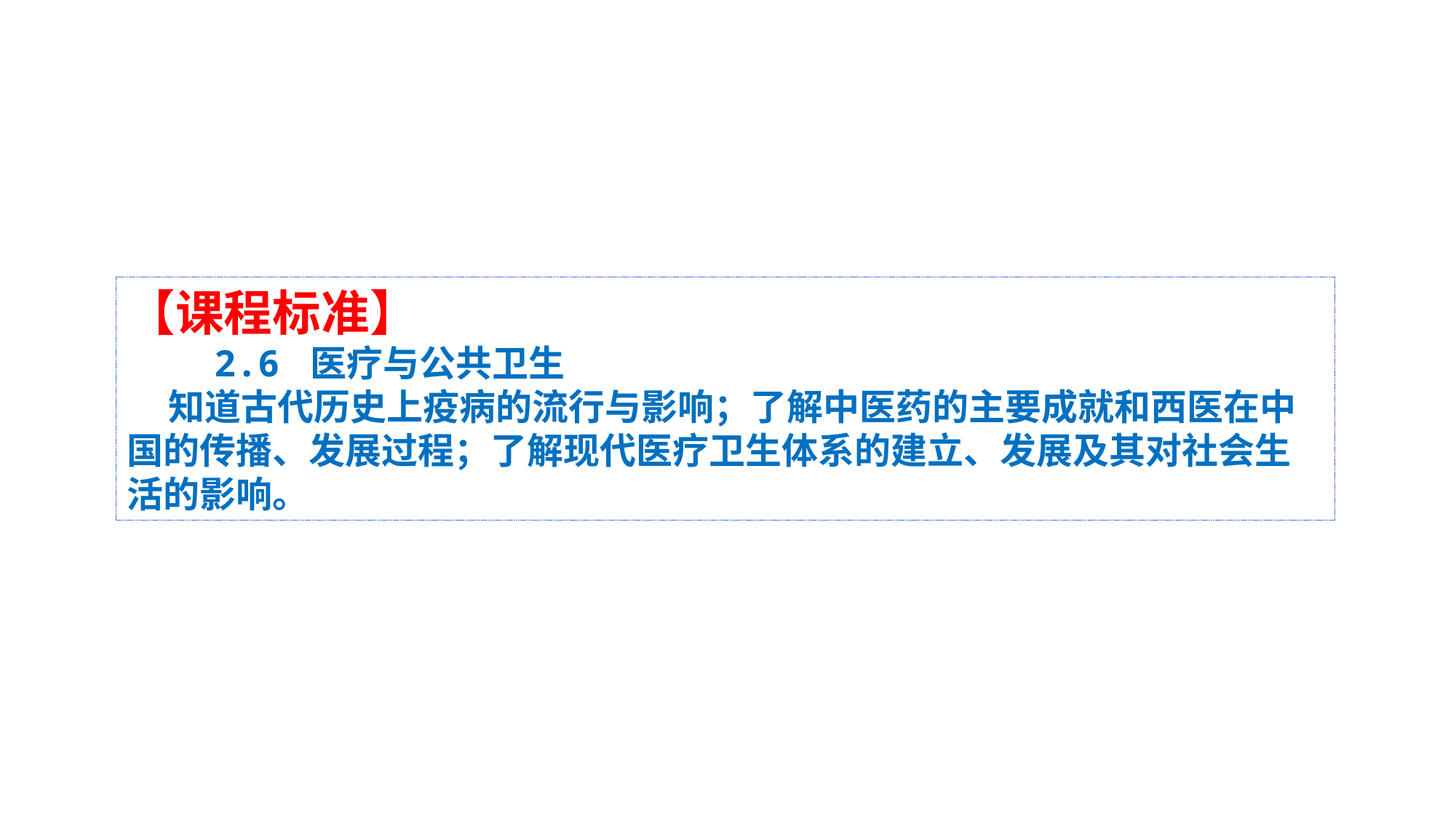

【课程标准】
    2.6 医疗与公共卫生
    知道古代历史上疫病的流行与影响；了解中医药的主要成就和西医在中国的传播、发展过程；了解现代医疗卫生体系的建立、发展及其对社会生活的影响。